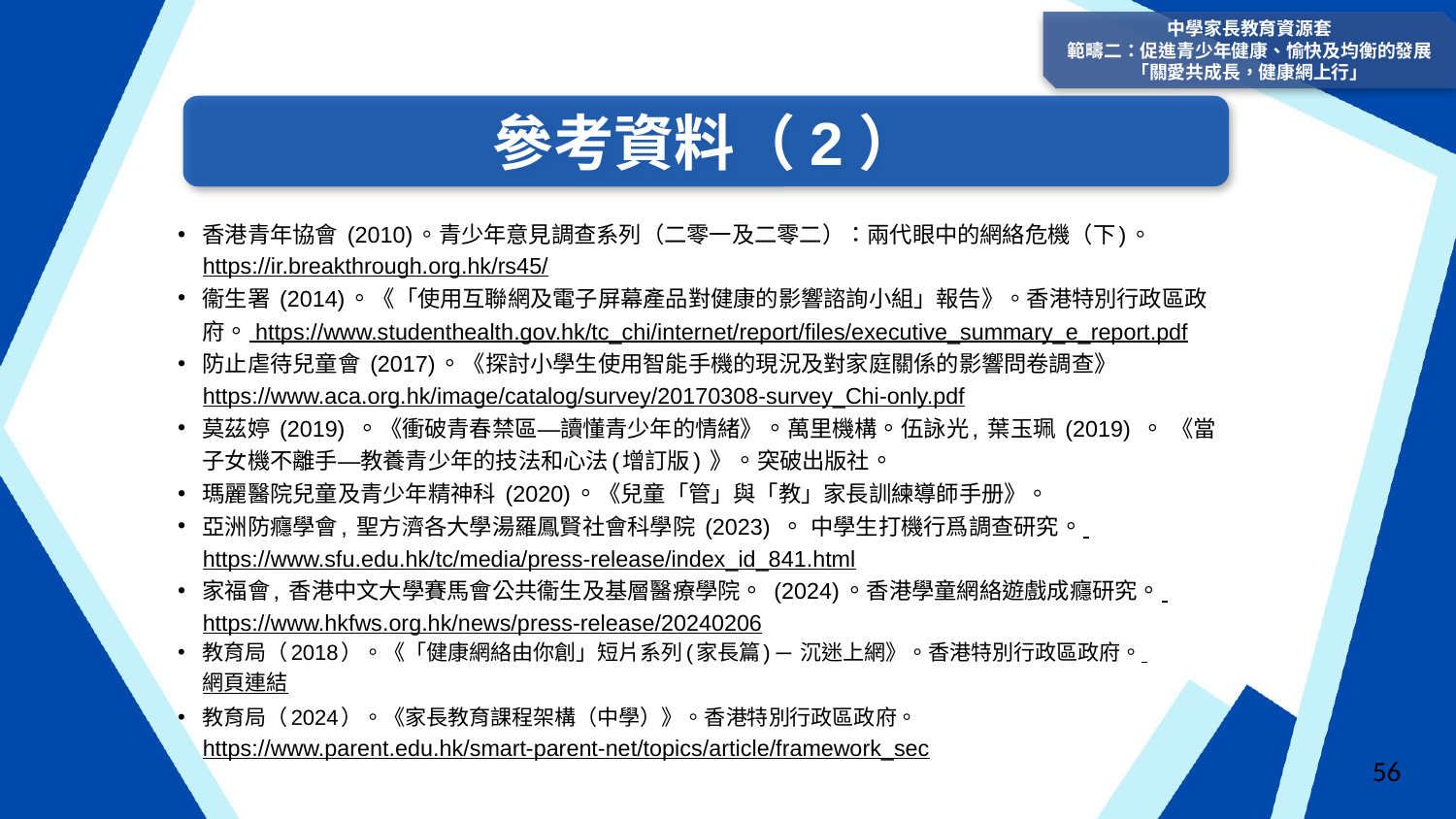

中學家長教育資源套
範疇二：促進青少年健康、愉快及均衡的發展
「關愛共成長，健康網上行」
參考資料（2）
香港青年協會 (2010)。青少年意見調查系列（二零一及二零二）：兩代眼中的網絡危機（下)。https://ir.breakthrough.org.hk/rs45/
衞生署 (2014)。《「使用互聯網及電子屏幕產品對健康的影響諮詢小組」報告》。香港特別行政區政府。 https://www.studenthealth.gov.hk/tc_chi/internet/report/files/executive_summary_e_report.pdf
防止虐待兒童會 (2017)。《探討小學生使用智能手機的現況及對家庭關係的影響問卷調查》https://www.aca.org.hk/image/catalog/survey/20170308-survey_Chi-only.pdf
莫茲婷 (2019) 。《衝破青春禁區—讀懂青少年的情緒》。萬里機構。伍詠光, 葉玉珮 (2019) 。 《當子女機不離手—教養青少年的技法和心法(增訂版) 》。突破出版社。
瑪麗醫院兒童及青少年精神科 (2020)。《兒童「管」與「教」家長訓練導師手册》。
亞洲防癮學會, 聖方濟各大學湯羅鳳賢社會科學院 (2023) 。 中學生打機行爲調查研究。 https://www.sfu.edu.hk/tc/media/press-release/index_id_841.html
家福會, 香港中文大學賽馬會公共衞生及基層醫療學院。 (2024)。香港學童網絡遊戲成癮研究。 https://www.hkfws.org.hk/news/press-release/20240206
教育局（2018）。《「健康網絡由你創」短片系列(家長篇) ─ 沉迷上網》。香港特別行政區政府。 網頁連結
教育局（2024）。《家長教育課程架構（中學）》。香港特別行政區政府。https://www.parent.edu.hk/smart-parent-net/topics/article/framework_sec

56